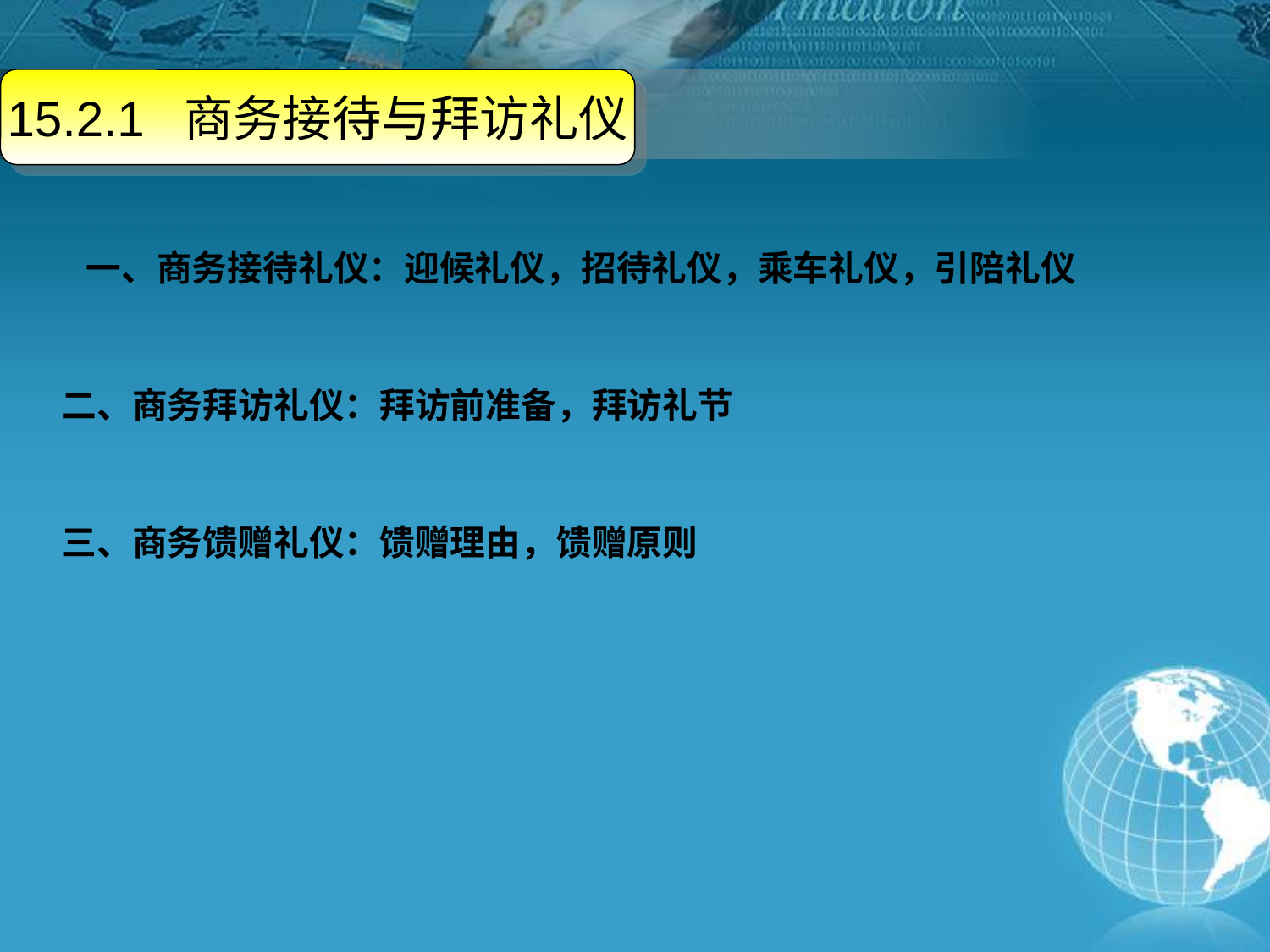

15.2.1  商务接待与拜访礼仪
  一、商务接待礼仪：迎候礼仪，招待礼仪，乘车礼仪，引陪礼仪

二、商务拜访礼仪：拜访前准备，拜访礼节

三、商务馈赠礼仪：馈赠理由，馈赠原则